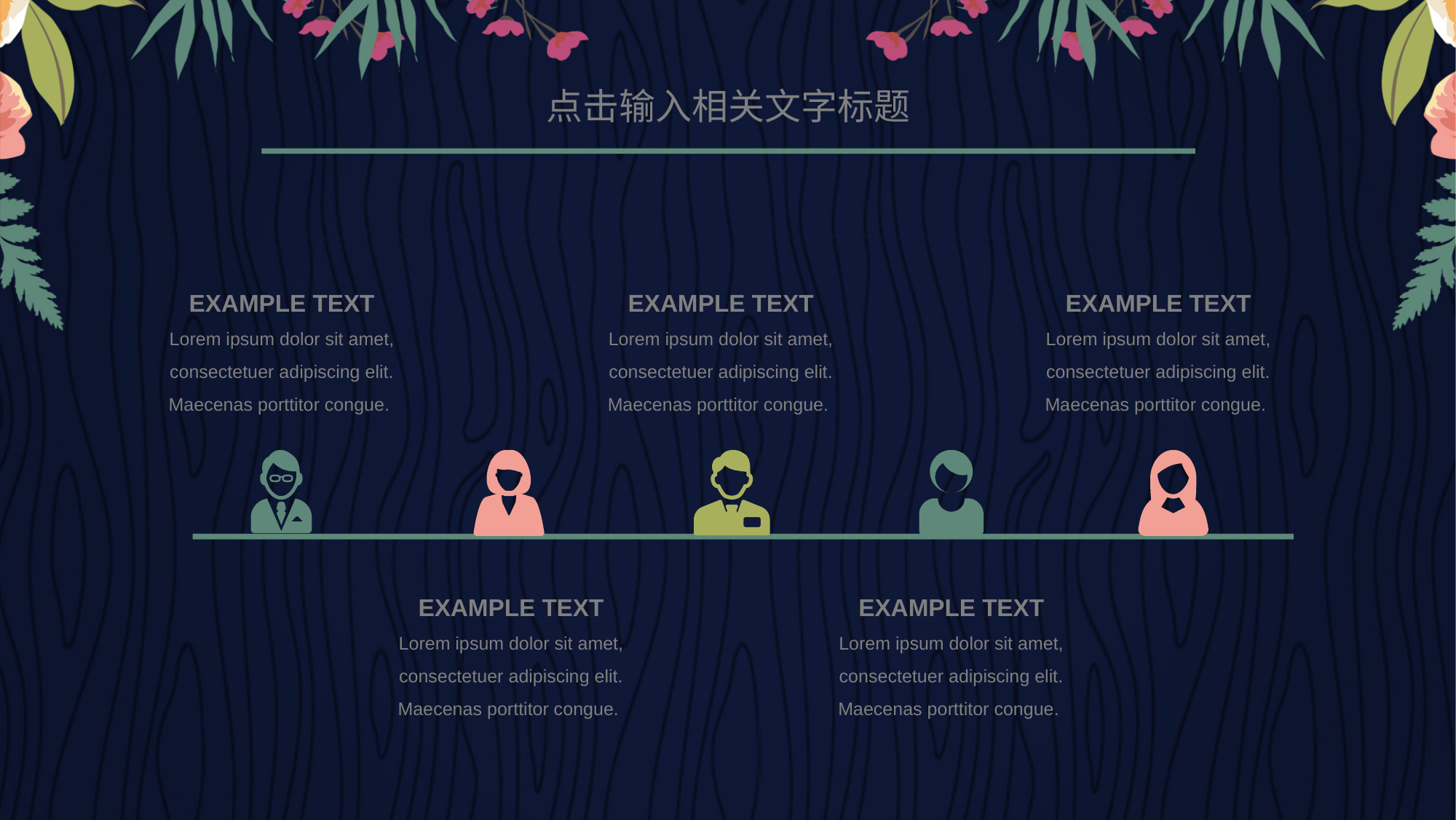

点击输入相关文字标题

EXAMPLE TEXT
Lorem ipsum dolor sit amet, consectetuer adipiscing elit. Maecenas porttitor congue.
EXAMPLE TEXT
Lorem ipsum dolor sit amet, consectetuer adipiscing elit. Maecenas porttitor congue.
EXAMPLE TEXT
Lorem ipsum dolor sit amet, consectetuer adipiscing elit. Maecenas porttitor congue.

EXAMPLE TEXT
Lorem ipsum dolor sit amet, consectetuer adipiscing elit. Maecenas porttitor congue.
EXAMPLE TEXT
Lorem ipsum dolor sit amet, consectetuer adipiscing elit. Maecenas porttitor congue.